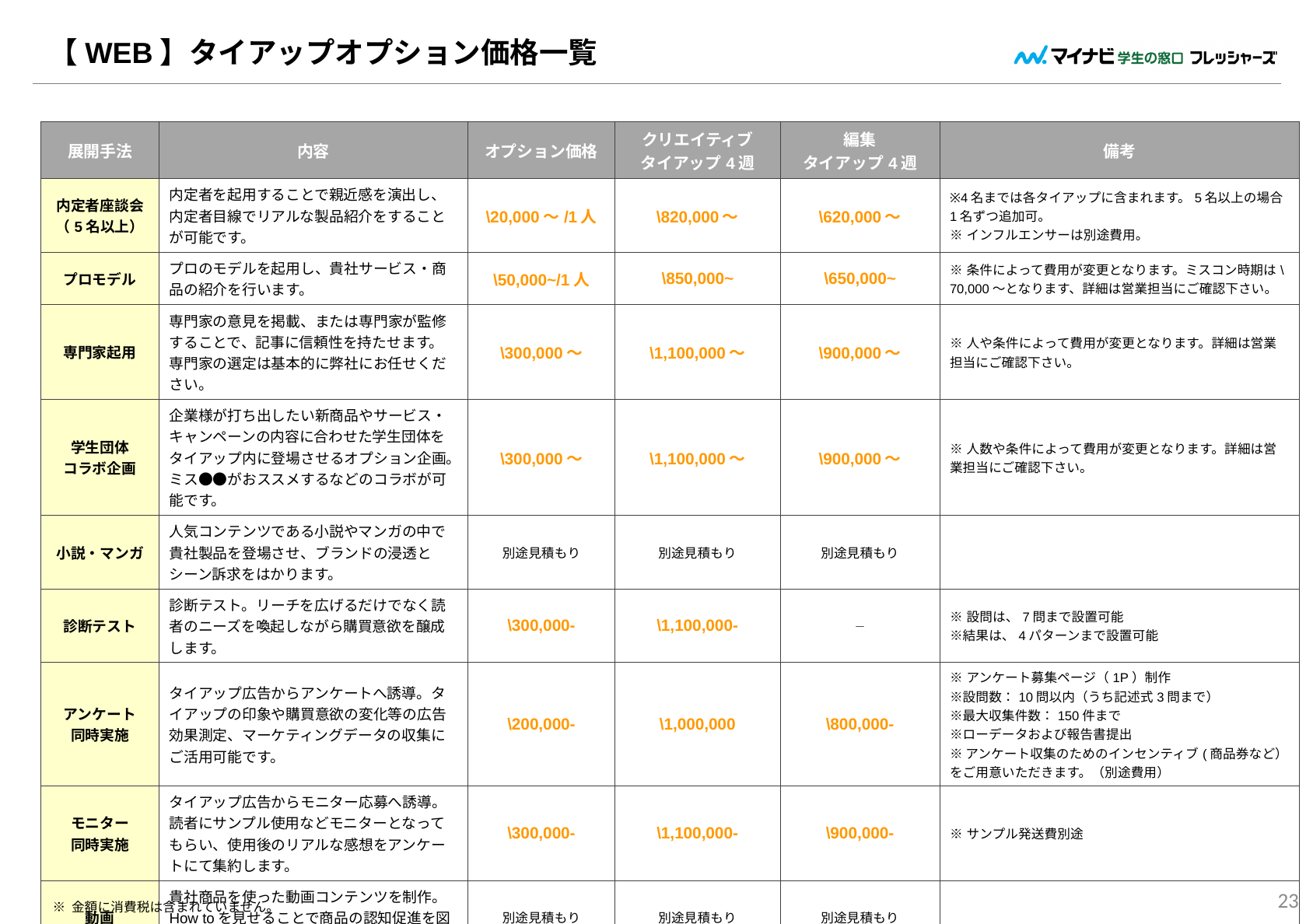

# 【WEB】タイアップオプション価格一覧
| 展開手法 | 内容 | オプション価格 | クリエイティブ タイアップ4週 | 編集 タイアップ4週 | 備考 |
| --- | --- | --- | --- | --- | --- |
| 内定者座談会 （5名以上） | 内定者を起用することで親近感を演出し、内定者目線でリアルな製品紹介をすることが可能です。 | \20,000～/1人 | \820,000～ | \620,000～ | ※4名までは各タイアップに含まれます。5名以上の場合1名ずつ追加可。 ※インフルエンサーは別途費用。 |
| プロモデル | プロのモデルを起用し、貴社サービス・商品の紹介を行います。 | \50,000~/1人 | \850,000~ | \650,000~ | ※条件によって費用が変更となります。ミスコン時期は\70,000～となります、詳細は営業担当にご確認下さい。 |
| 専門家起用 | 専門家の意見を掲載、または専門家が監修することで、記事に信頼性を持たせます。専門家の選定は基本的に弊社にお任せください。 | \300,000～ | \1,100,000～ | \900,000～ | ※人や条件によって費用が変更となります。詳細は営業担当にご確認下さい。 |
| 学生団体 コラボ企画 | 企業様が打ち出したい新商品やサービス・キャンペーンの内容に合わせた学生団体をタイアップ内に登場させるオプション企画。ミス●●がおススメするなどのコラボが可能です。 | \300,000～ | \1,100,000～ | \900,000～ | ※人数や条件によって費用が変更となります。詳細は営業担当にご確認下さい。 |
| 小説・マンガ | 人気コンテンツである小説やマンガの中で貴社製品を登場させ、ブランドの浸透とシーン訴求をはかります。 | 別途見積もり | 別途見積もり | 別途見積もり |  |
| 診断テスト | 診断テスト。リーチを広げるだけでなく読者のニーズを喚起しながら購買意欲を醸成します。 | \300,000- | \1,100,000- | ― | ※設問は、7問まで設置可能 ※結果は、4パターンまで設置可能 |
| アンケート 同時実施 | タイアップ広告からアンケートへ誘導。タイアップの印象や購買意欲の変化等の広告効果測定、マーケティングデータの収集にご活用可能です。 | \200,000- | \1,000,000 | \800,000- | ※アンケート募集ページ（1P）制作 ※設問数：10問以内（うち記述式3問まで） ※最大収集件数：150件まで ※ローデータおよび報告書提出 ※ アンケート収集のためのインセンティブ(商品券など）をご用意いただきます。（別途費用） |
| モニター 同時実施 | タイアップ広告からモニター応募へ誘導。読者にサンプル使用などモニターとなってもらい、使用後のリアルな感想をアンケートにて集約します。 | \300,000- | \1,100,000- | \900,000- | ※サンプル発送費別途 |
| 動画 | 貴社商品を使った動画コンテンツを制作。How toを見せることで商品の認知促進を図ります。 | 別途見積もり | 別途見積もり | 別途見積もり |  |
| クーポン | 新社会人・新生活に役立つ割引クーポンを掲載。商品購入・サービス利用の促進を図ります。 | \300,000- | ― | ― | ※クーポンページ(1P)制作・掲載（P13参照） ※WEBタイアップに12週間以上ご参画いただいた企業様限定です。 |
23
※ 金額に消費税は含まれていません。